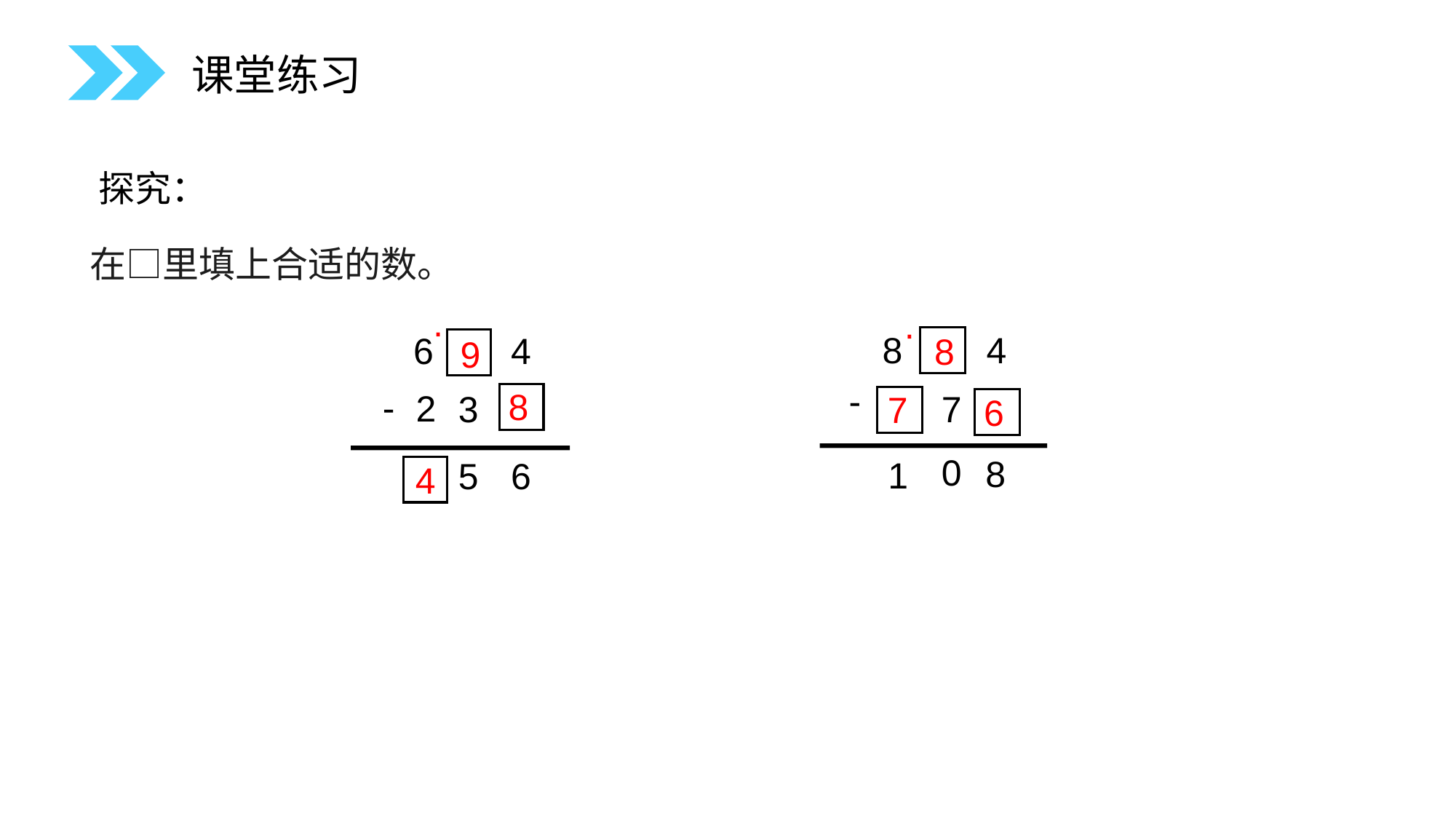

课堂练习
探究：
在□里填上合适的数。
·
·
8
4

-
7

0

8
1
6
4

-
2
3

5
6

8
9
8
7
6
4